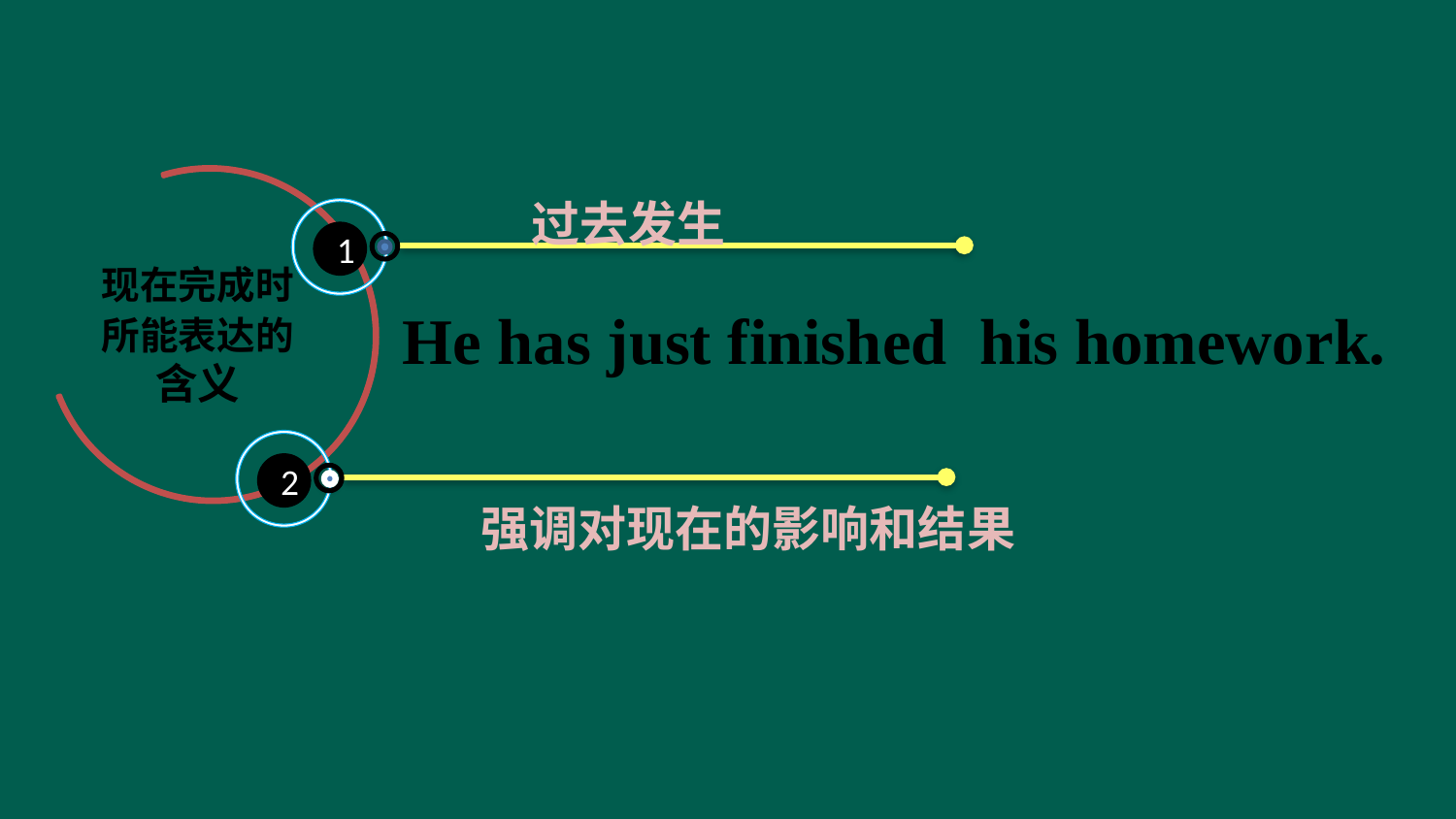

过去发生

1

现在完成时所能表达的含义
He has just finished  his homework.

2

 强调对现在的影响和结果